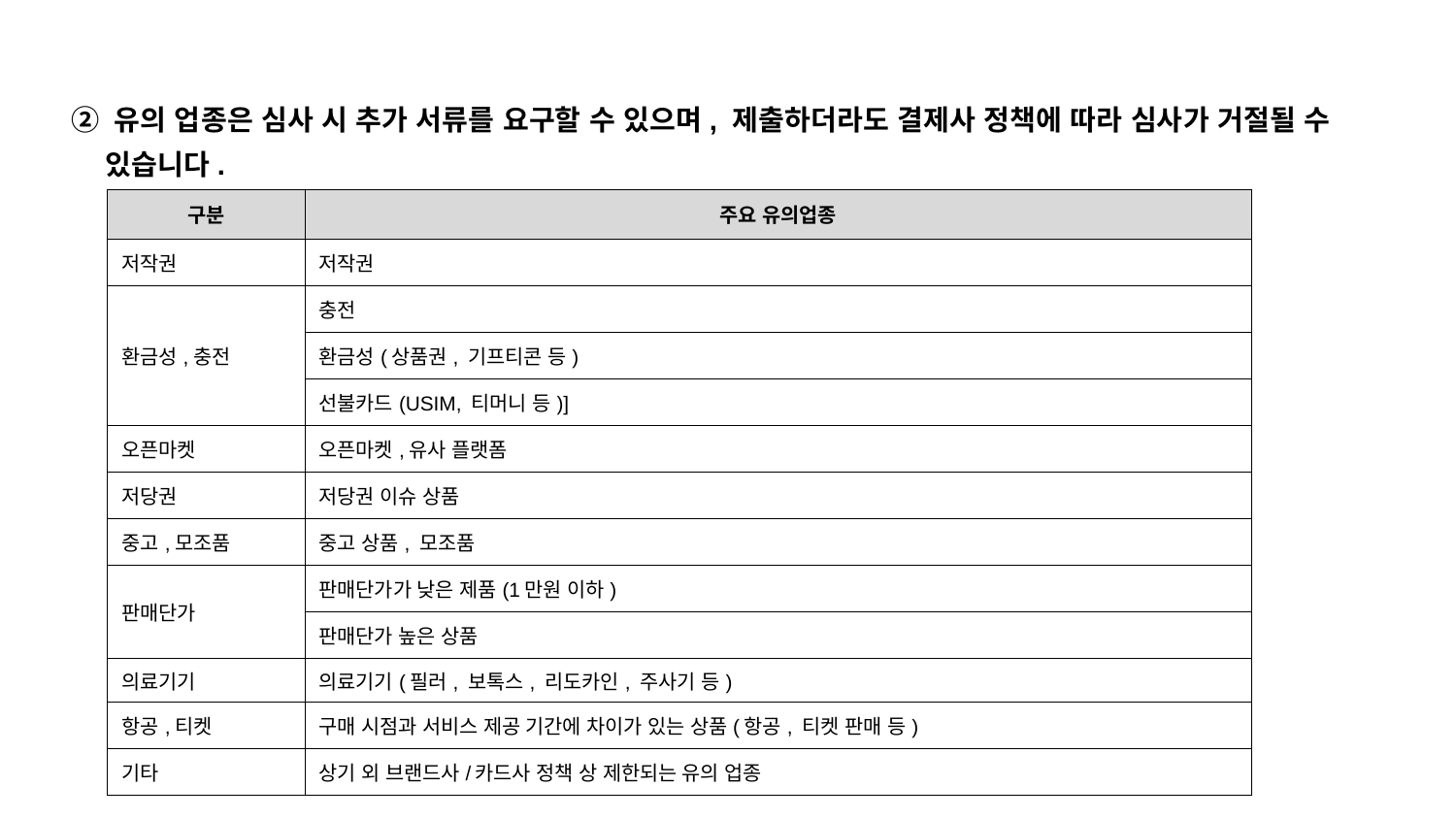

② 유의 업종은 심사 시 추가 서류를 요구할 수 있으며, 제출하더라도 결제사 정책에 따라 심사가 거절될 수 있습니다.
| 구분 | 주요 유의업종 |
| --- | --- |
| 저작권 | 저작권 |
| 환금성,충전 | 충전 |
|  | 환금성(상품권, 기프티콘 등) |
|  | 선불카드(USIM, 티머니 등)] |
| 오픈마켓 | 오픈마켓,유사 플랫폼 |
| 저당권 | 저당권 이슈 상품 |
| 중고,모조품 | 중고 상품, 모조품 |
| 판매단가 | 판매단가가 낮은 제품(1만원 이하) |
|  | 판매단가 높은 상품 |
| 의료기기 | 의료기기(필러, 보톡스, 리도카인, 주사기 등) |
| 항공,티켓 | 구매 시점과 서비스 제공 기간에 차이가 있는 상품(항공, 티켓 판매 등) |
| 기타 | 상기 외 브랜드사/카드사 정책 상 제한되는 유의 업종 |